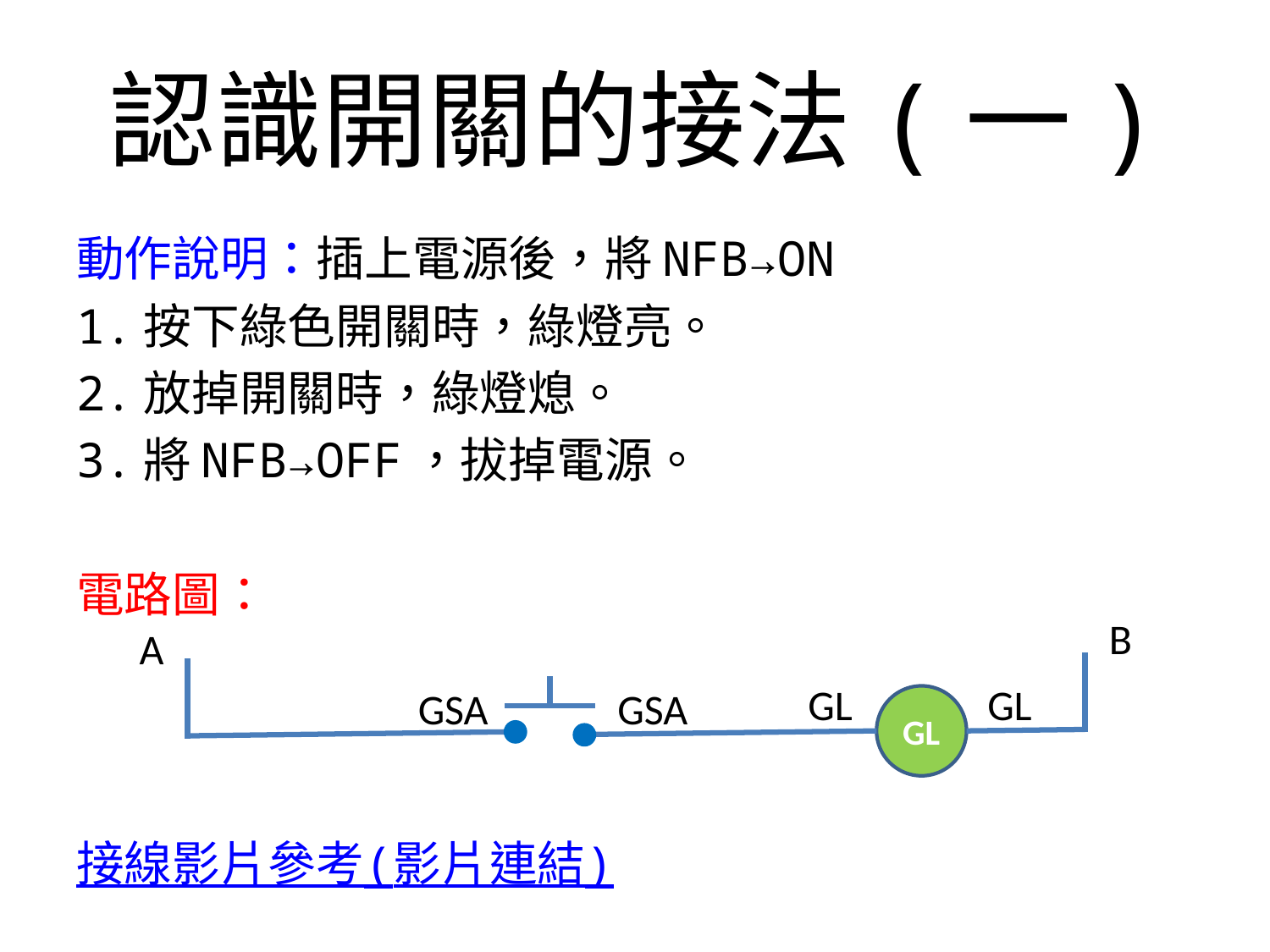

# 認識開關的接法(一)
動作說明：插上電源後，將NFB→ON
1.按下綠色開關時，綠燈亮。
2.放掉開關時，綠燈熄。
3.將NFB→OFF，拔掉電源。

電路圖：

接線影片參考(影片連結)
B
A
GL
GL
GSA
GSA
GL